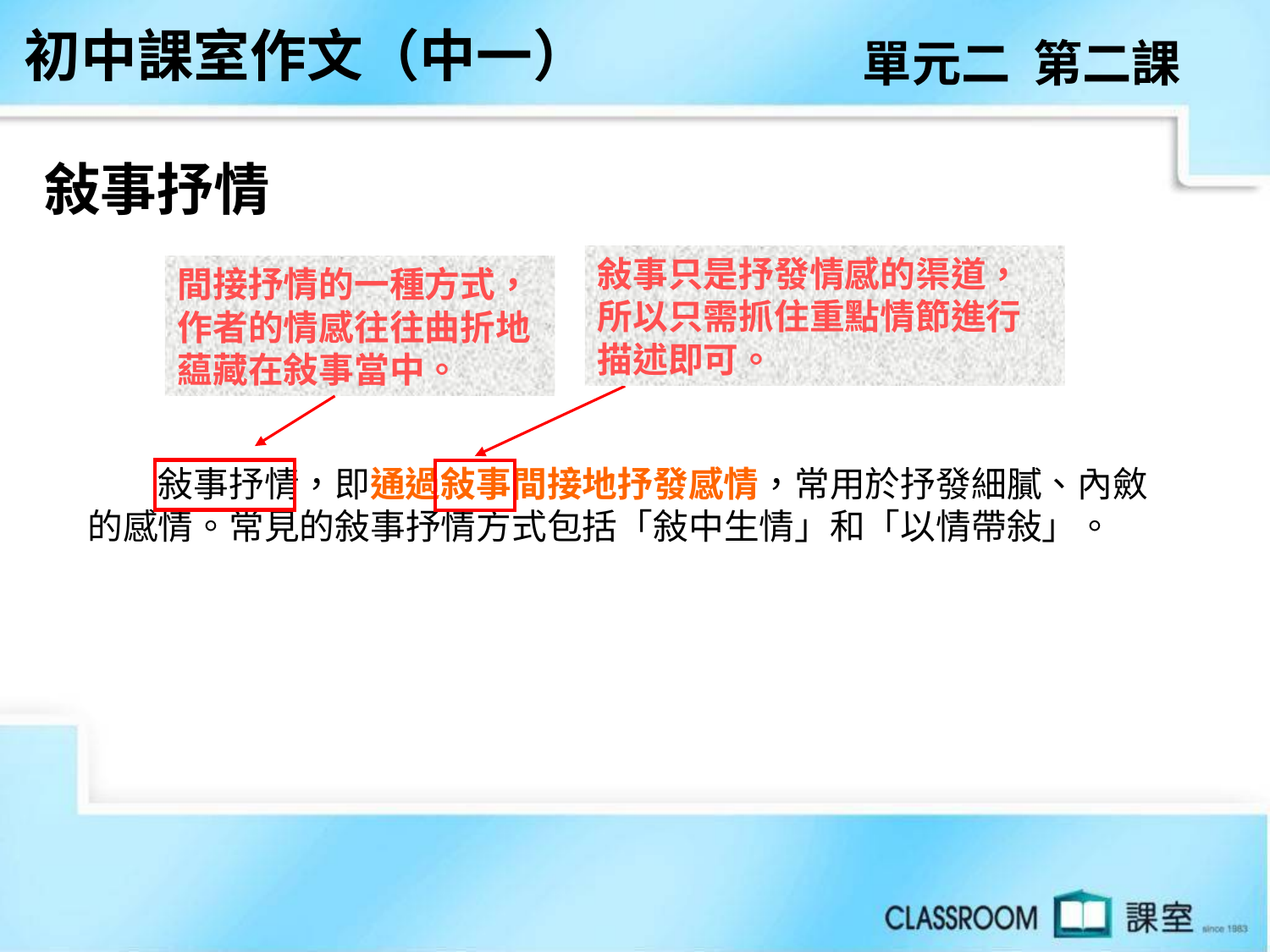

初中課室作文（中一）
單元二  第二課
敍事抒情
敍事只是抒發情感的渠道，所以只需抓住重點情節進行描述即可。
間接抒情的一種方式，作者的情感往往曲折地藴藏在敍事當中。

　　敍事抒情，即通過敍事間接地抒發感情，常用於抒發細膩、內斂的感情。常見的敍事抒情方式包括「敍中生情」和「以情帶敍」。